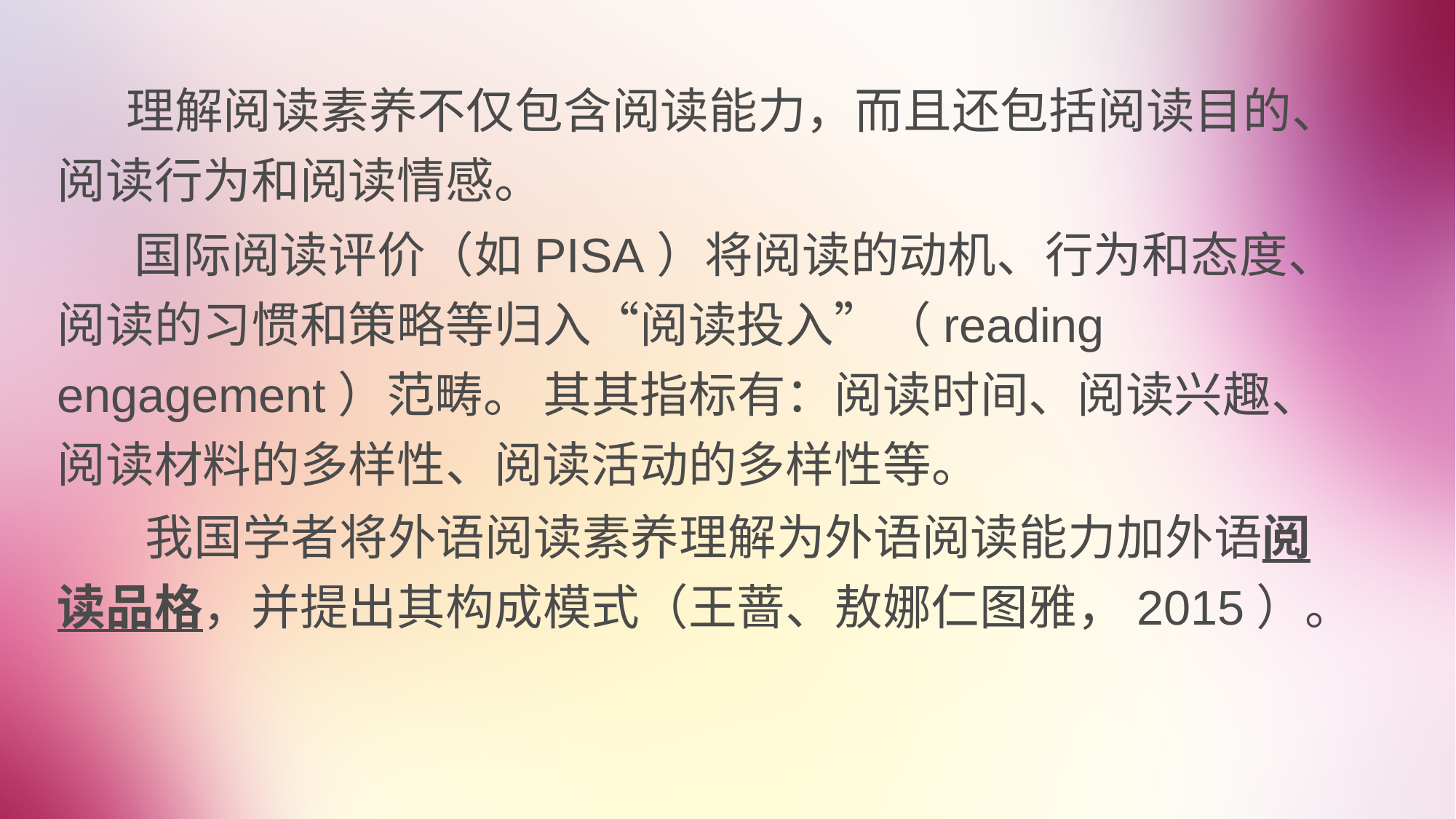

理解阅读素养不仅包含阅读能力，而且还包括阅读目的、阅读行为和阅读情感。
      国际阅读评价（如PISA）将阅读的动机、行为和态度、阅读的习惯和策略等归入“阅读投入”（reading engagement）范畴。 其其指标有：阅读时间、阅读兴趣、阅读材料的多样性、阅读活动的多样性等。
       我国学者将外语阅读素养理解为外语阅读能力加外语阅读品格，并提出其构成模式（王蔷、敖娜仁图雅，2015）。